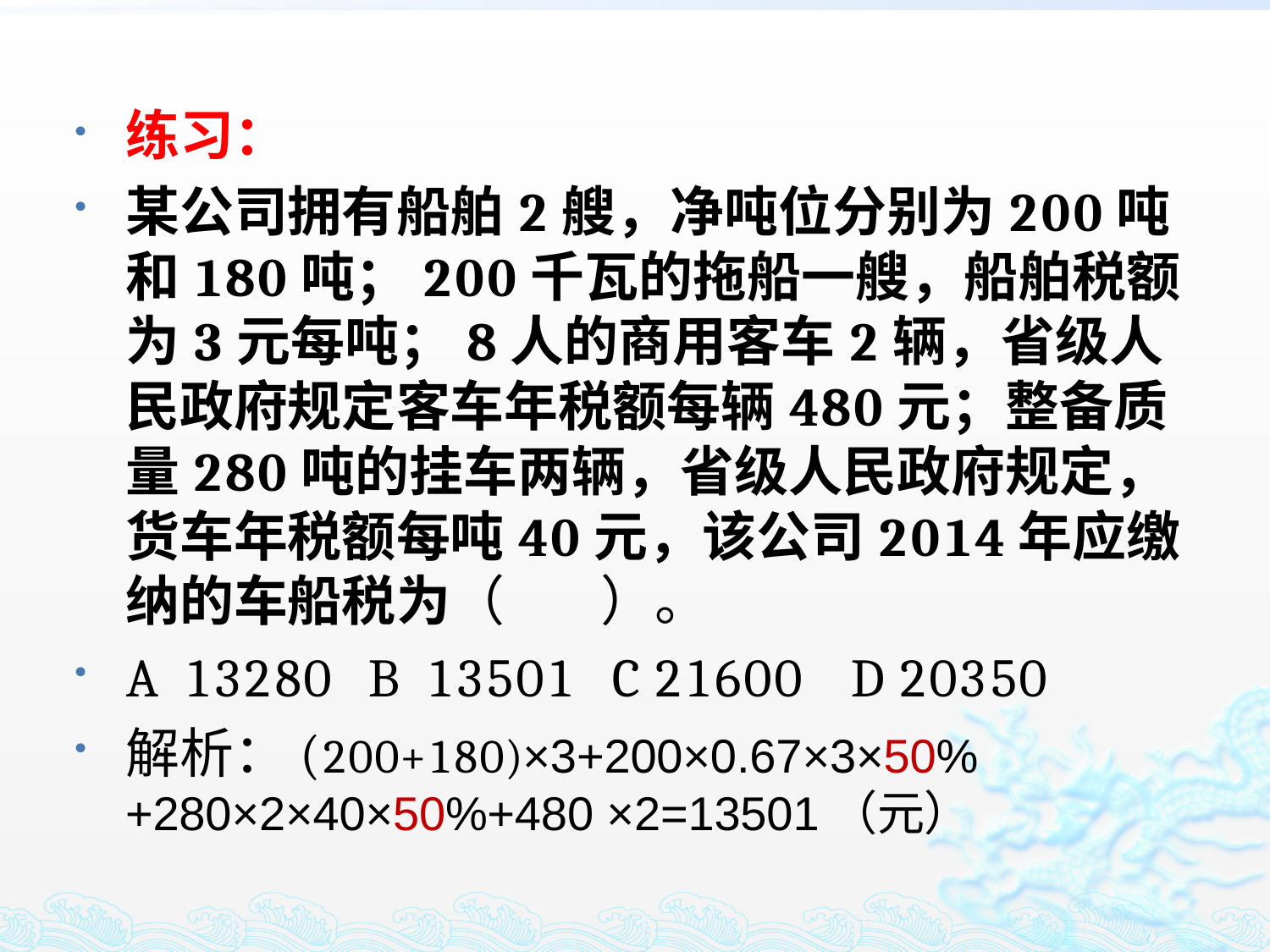

练习：
某公司拥有船舶2艘，净吨位分别为200吨和180吨；200千瓦的拖船一艘，船舶税额为3元每吨；8人的商用客车2辆，省级人民政府规定客车年税额每辆480元；整备质量280吨的挂车两辆，省级人民政府规定，货车年税额每吨40元，该公司2014年应缴纳的车船税为（        ）。
A  13280   B  13501   C 21600    D 20350
解析：(200+180)×3+200×0.67×3×50%+280×2×40×50%+480 ×2=13501（元）